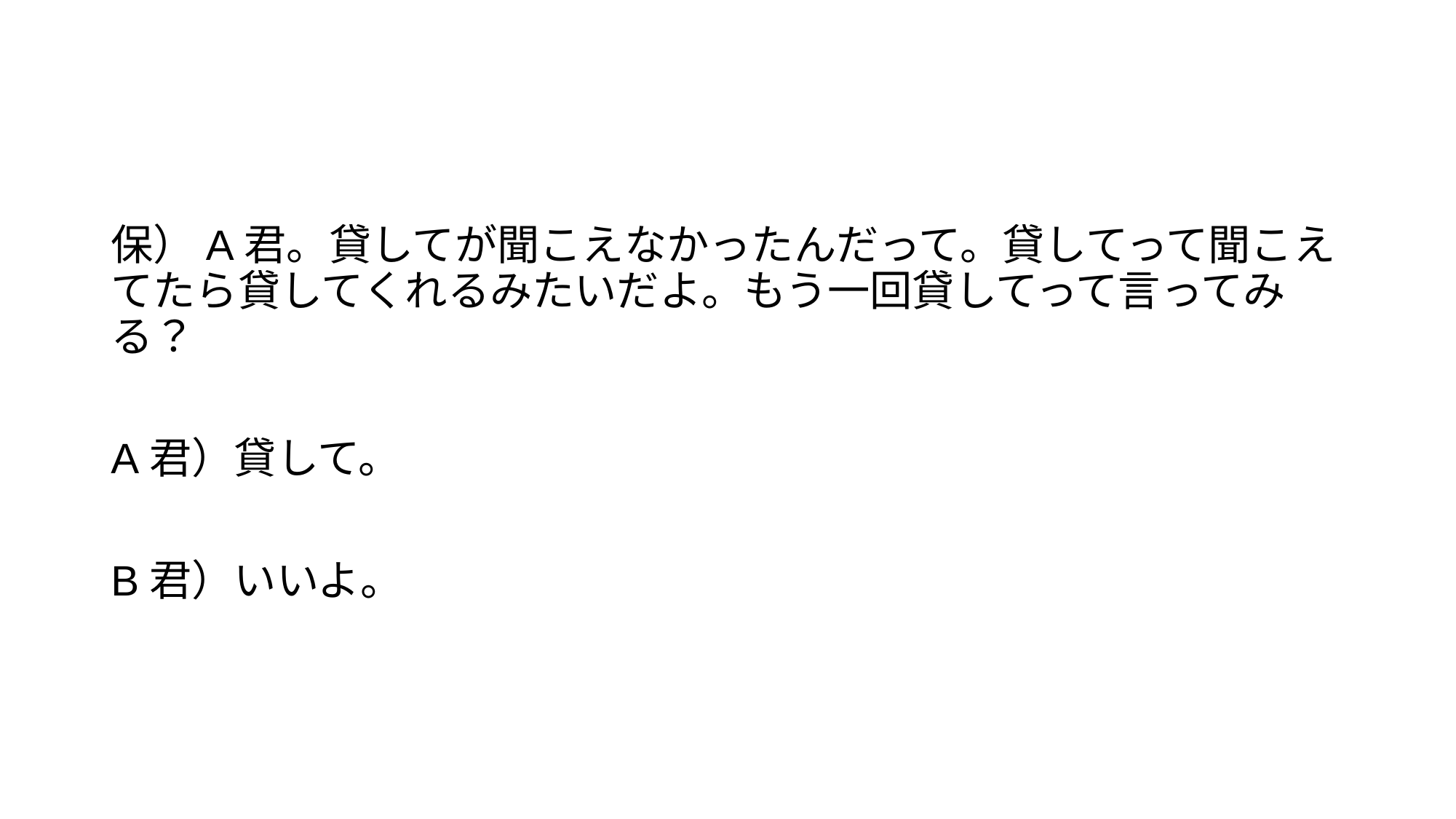

保）A君。貸してが聞こえなかったんだって。貸してって聞こえてたら貸してくれるみたいだよ。もう一回貸してって言ってみる？

A君）貸して。

B君）いいよ。